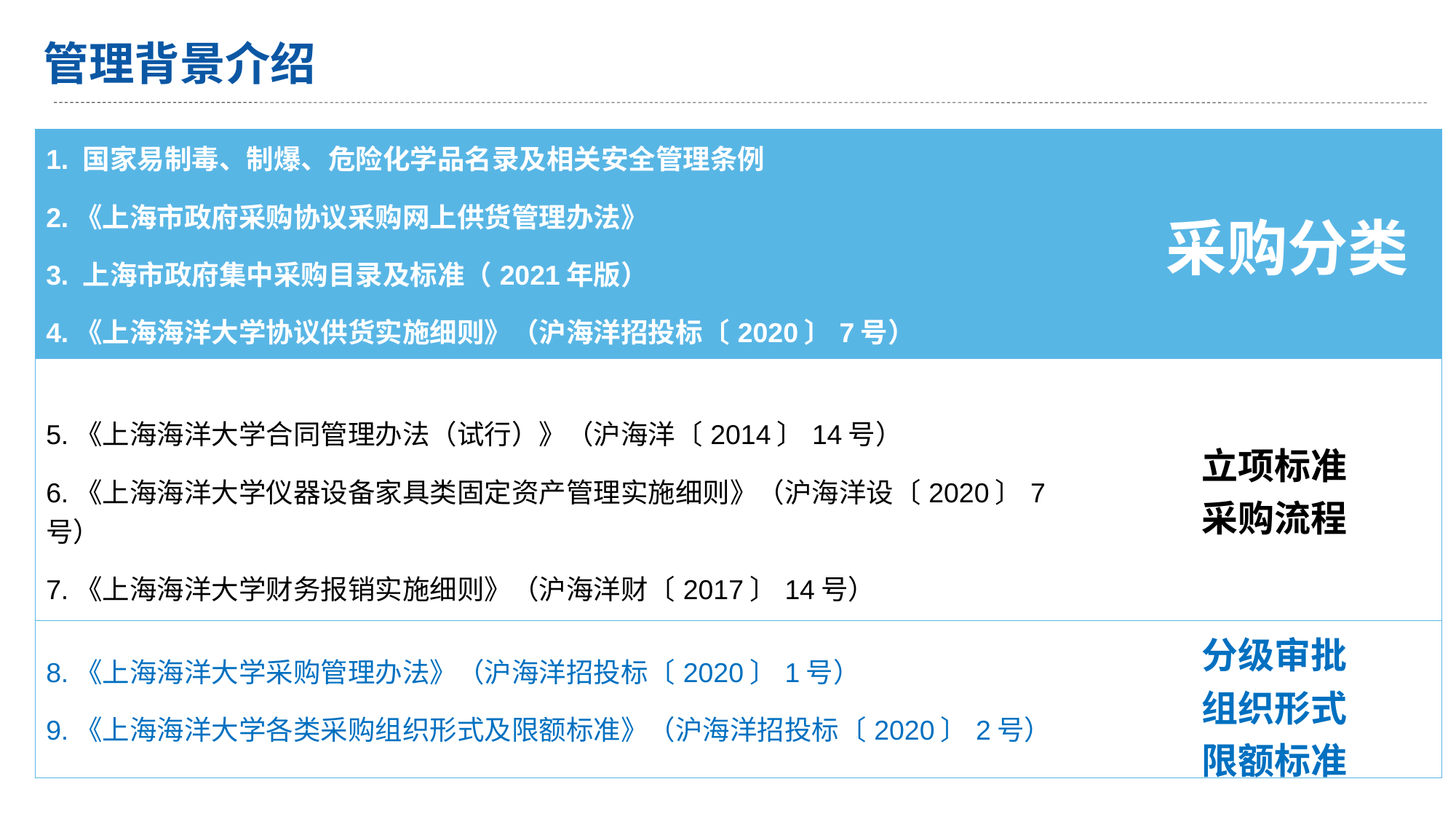

管理背景介绍
| 1. 国家易制毒、制爆、危险化学品名录及相关安全管理条例 2.《上海市政府采购协议采购网上供货管理办法》 3. 上海市政府集中采购目录及标准（2021年版） 4.《上海海洋大学协议供货实施细则》（沪海洋招投标〔2020〕7号） | 采购分类 |
| --- | --- |
| 5.《上海海洋大学合同管理办法（试行）》（沪海洋〔2014〕14号） 6.《上海海洋大学仪器设备家具类固定资产管理实施细则》（沪海洋设〔2020〕7号） 7.《上海海洋大学财务报销实施细则》（沪海洋财〔2017〕14号） | 立项标准 采购流程 |
| 8.《上海海洋大学采购管理办法》（沪海洋招投标〔2020〕1号） 9.《上海海洋大学各类采购组织形式及限额标准》（沪海洋招投标〔2020〕2号） | 分级审批 组织形式 限额标准 |